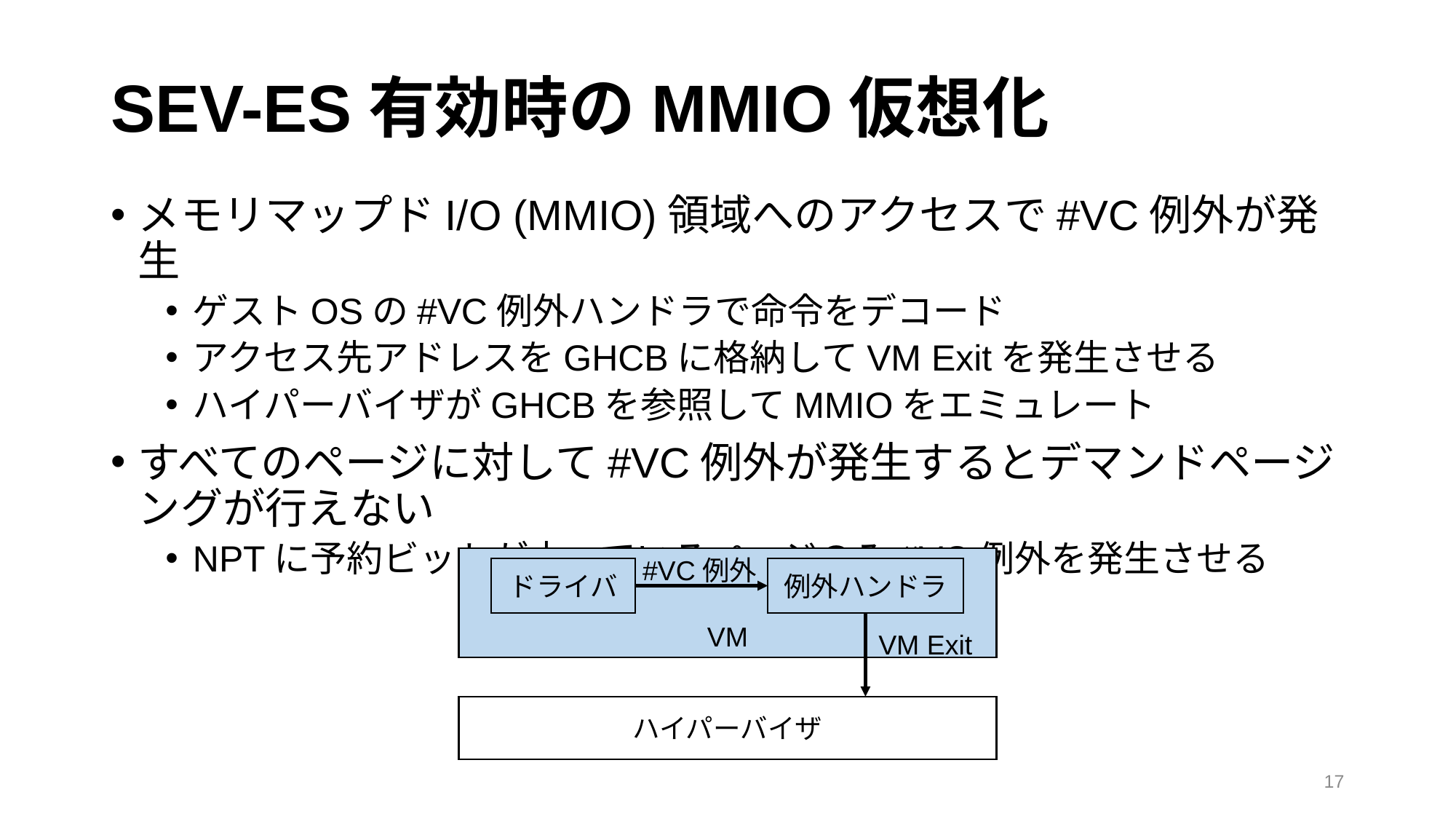

# SEV-ES有効時のMMIO仮想化
メモリマップドI/O (MMIO)領域へのアクセスで#VC例外が発生
ゲストOSの#VC例外ハンドラで命令をデコード
アクセス先アドレスをGHCBに格納してVM Exitを発生させる
ハイパーバイザがGHCBを参照してMMIOをエミュレート
すべてのページに対して#VC例外が発生するとデマンドページングが行えない
NPTに予約ビットが立っているページのみ#VC例外を発生させる
VM
#VC例外
ドライバ
例外ハンドラ
VM Exit
ハイパーバイザ
17